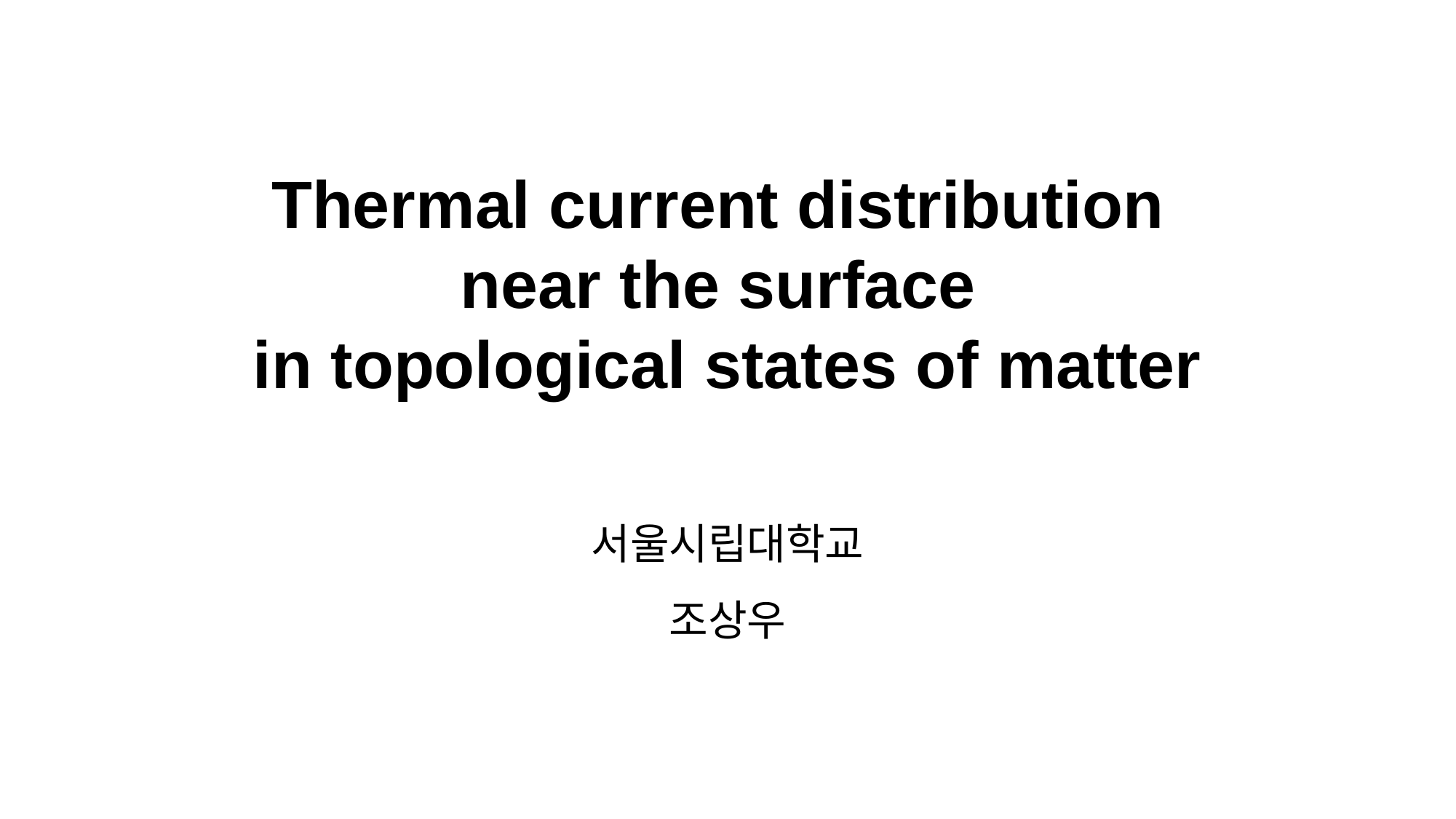

Thermal current distribution
near the surface
in topological states of matter
서울시립대학교
조상우